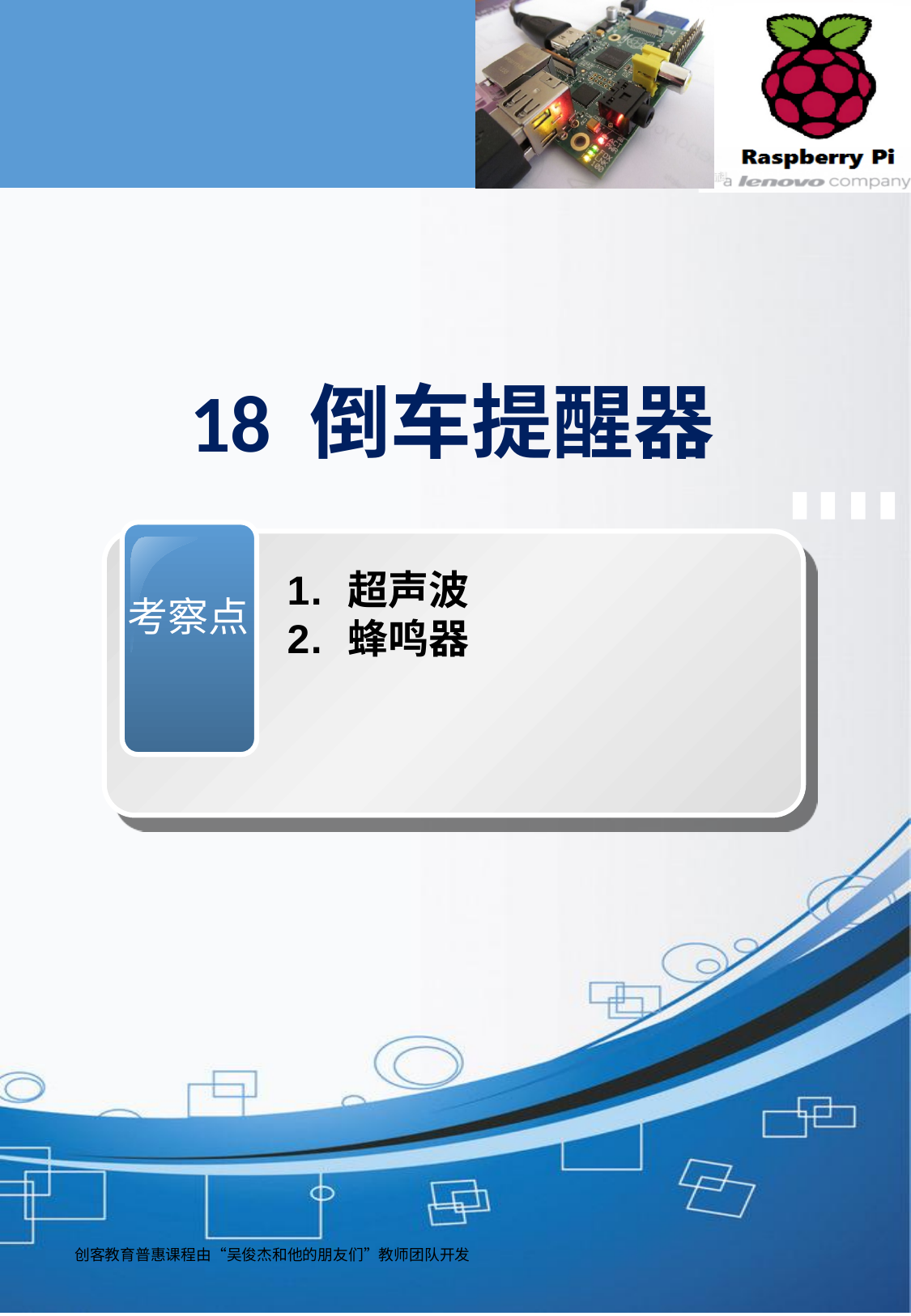

18 倒车提醒器

考察点

超声波
蜂鸣器
创客教育普惠课程由“吴俊杰和他的朋友们”教师团队开发